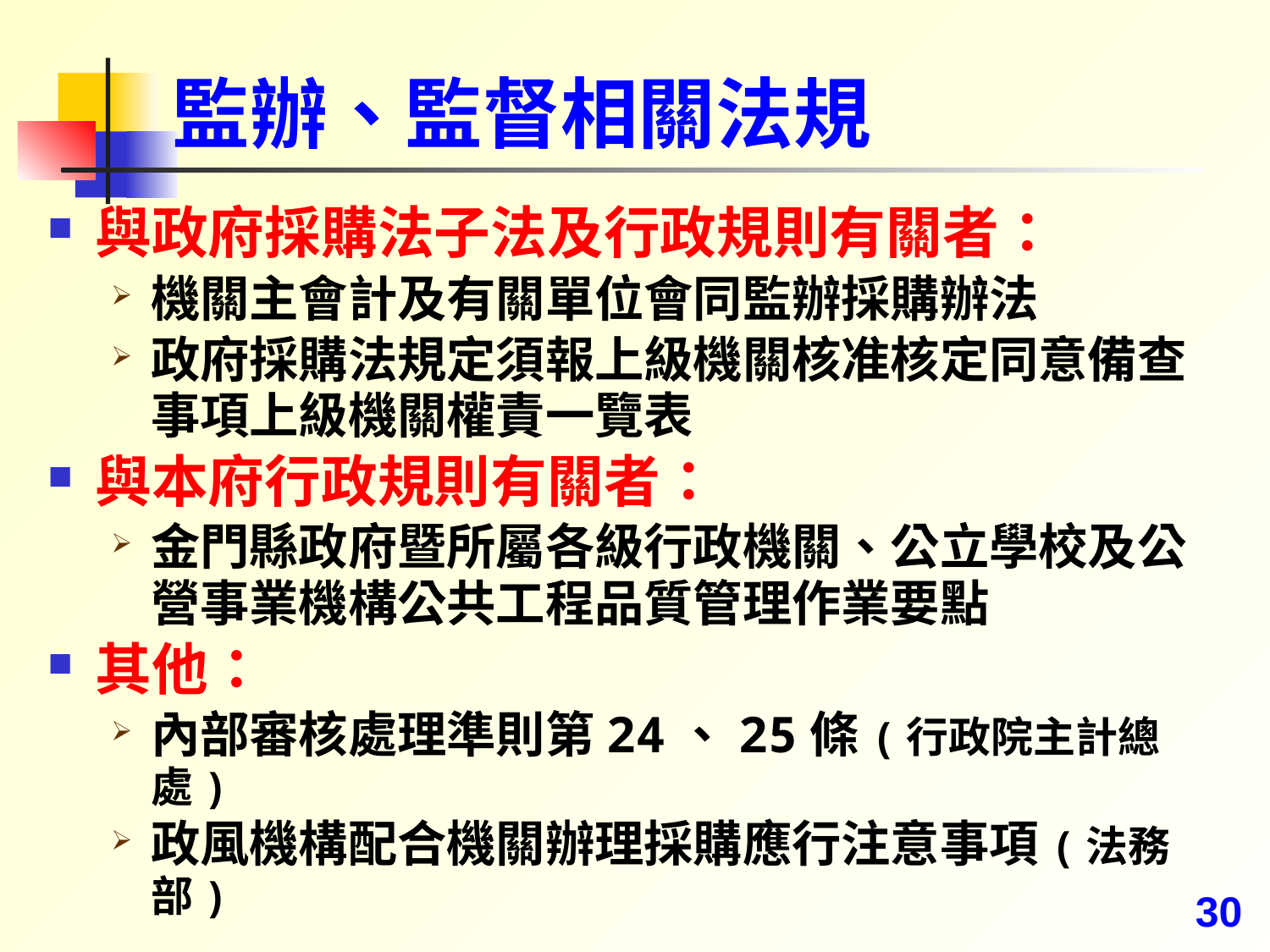

# 監辦、監督相關法規
與政府採購法子法及行政規則有關者：
機關主會計及有關單位會同監辦採購辦法
政府採購法規定須報上級機關核准核定同意備查事項上級機關權責一覽表
與本府行政規則有關者：
金門縣政府暨所屬各級行政機關、公立學校及公營事業機構公共工程品質管理作業要點
其他：
內部審核處理準則第24、25條(行政院主計總處)
政風機構配合機關辦理採購應行注意事項(法務部)
30